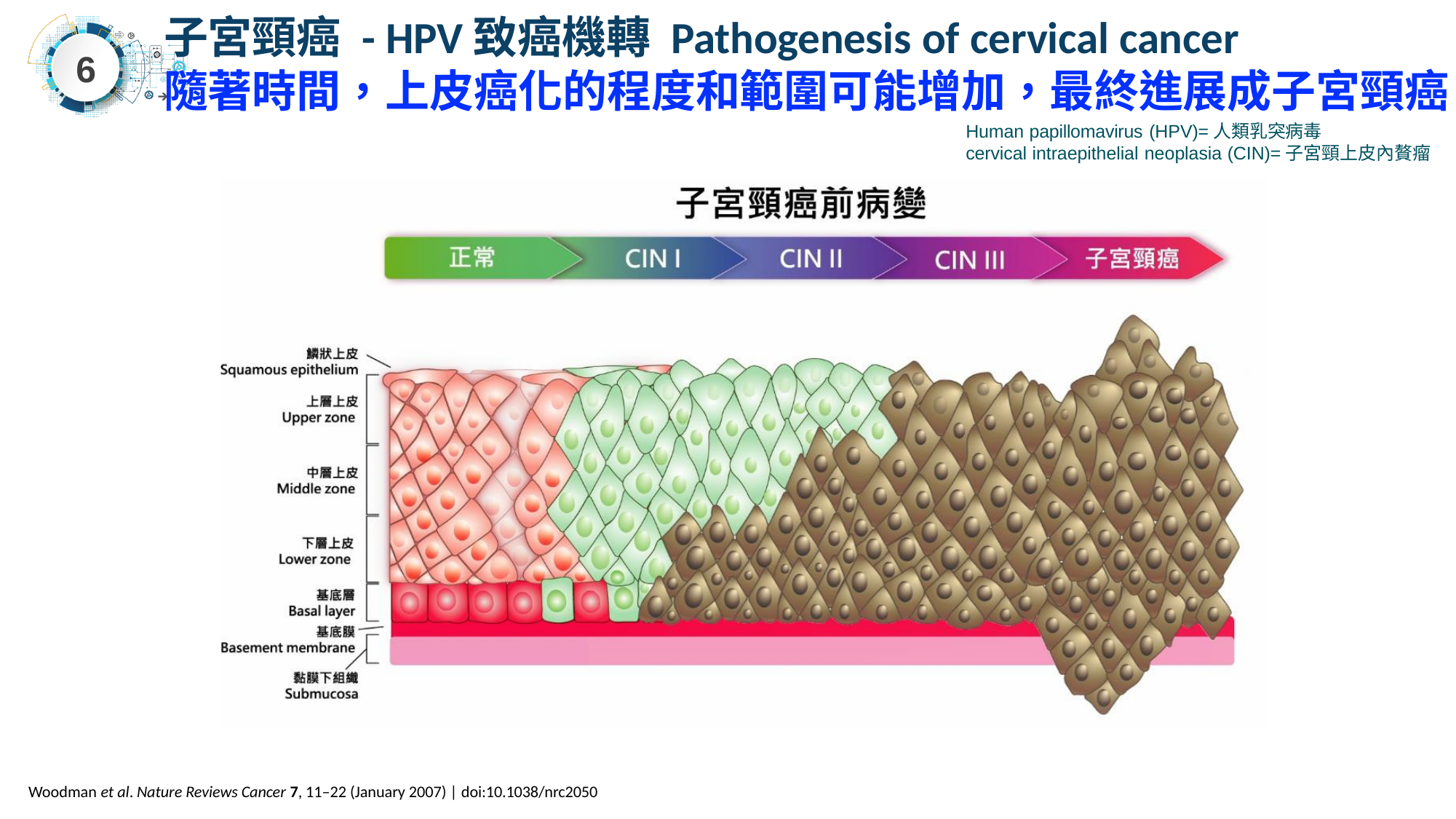

子宮頸癌- HPV致癌機轉 Pathogenesis of cervical cancer
隨著時間，上皮癌化的程度和範圍可能增加，最終進展成子宮頸癌
Human papillomavirus (HPV)=人類乳突病毒
cervical intraepithelial neoplasia (CIN)=子宮頸上皮內贅瘤

Woodman et al. Nature Reviews Cancer 7, 11–22 (January 2007) | doi:10.1038/nrc2050